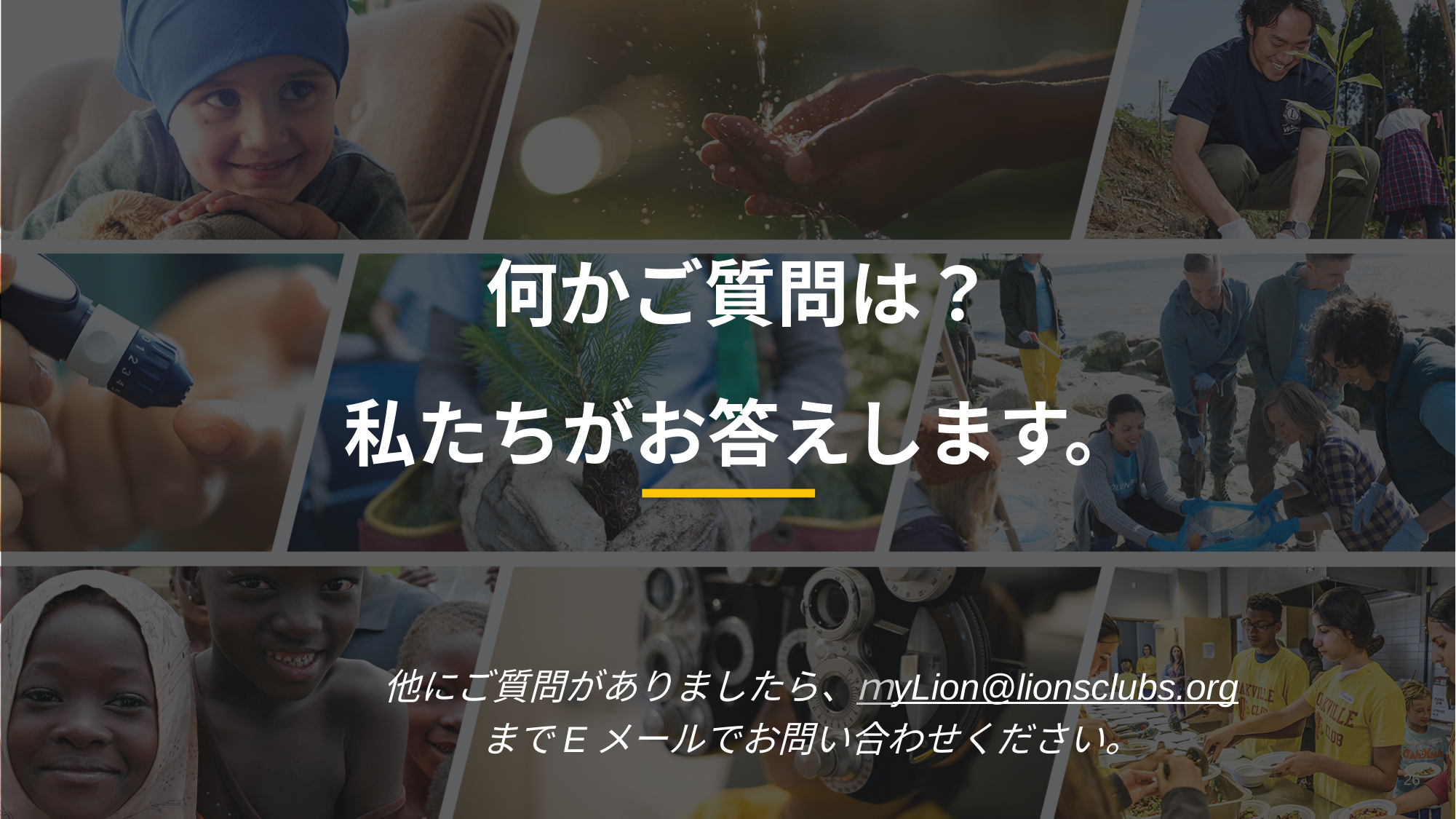

何かご質問は？
私たちがお答えします。

他にご質問がありましたら、ｍyLion@lionsclubs.orgまでEメールでお問い合わせください。